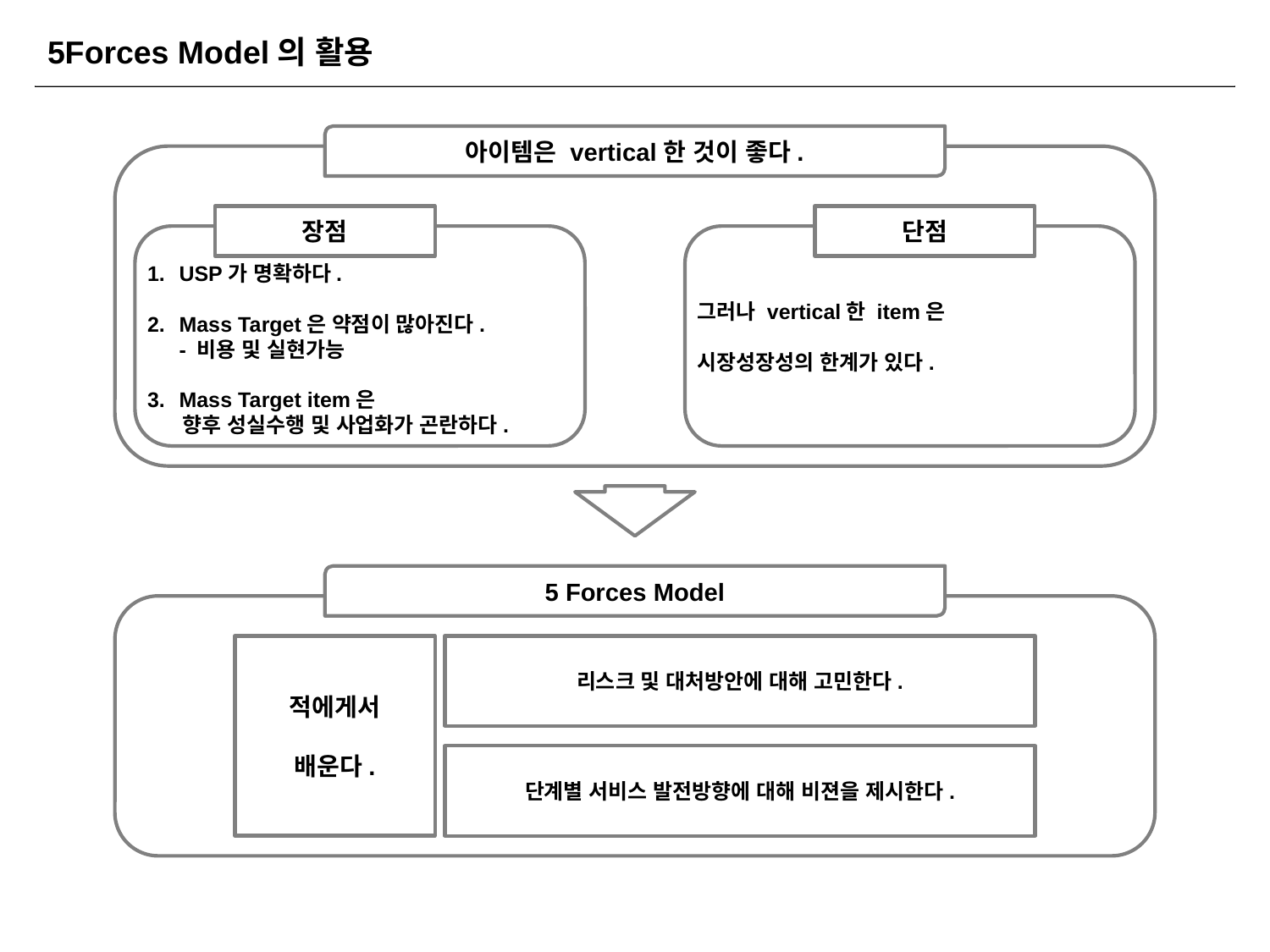

5Forces Model의 활용
아이템은 vertical한 것이 좋다.

장점
단점

USP가 명확하다.

Mass Target은 약점이 많아진다.
- 비용 및 실현가능

Mass Target item은
     향후 성실수행 및 사업화가 곤란하다.

그러나 vertical한 item은

시장성장성의 한계가 있다.

5 Forces Model

적에게서

배운다.
리스크 및 대처방안에 대해 고민한다.
단계별 서비스 발전방향에 대해 비젼을 제시한다.